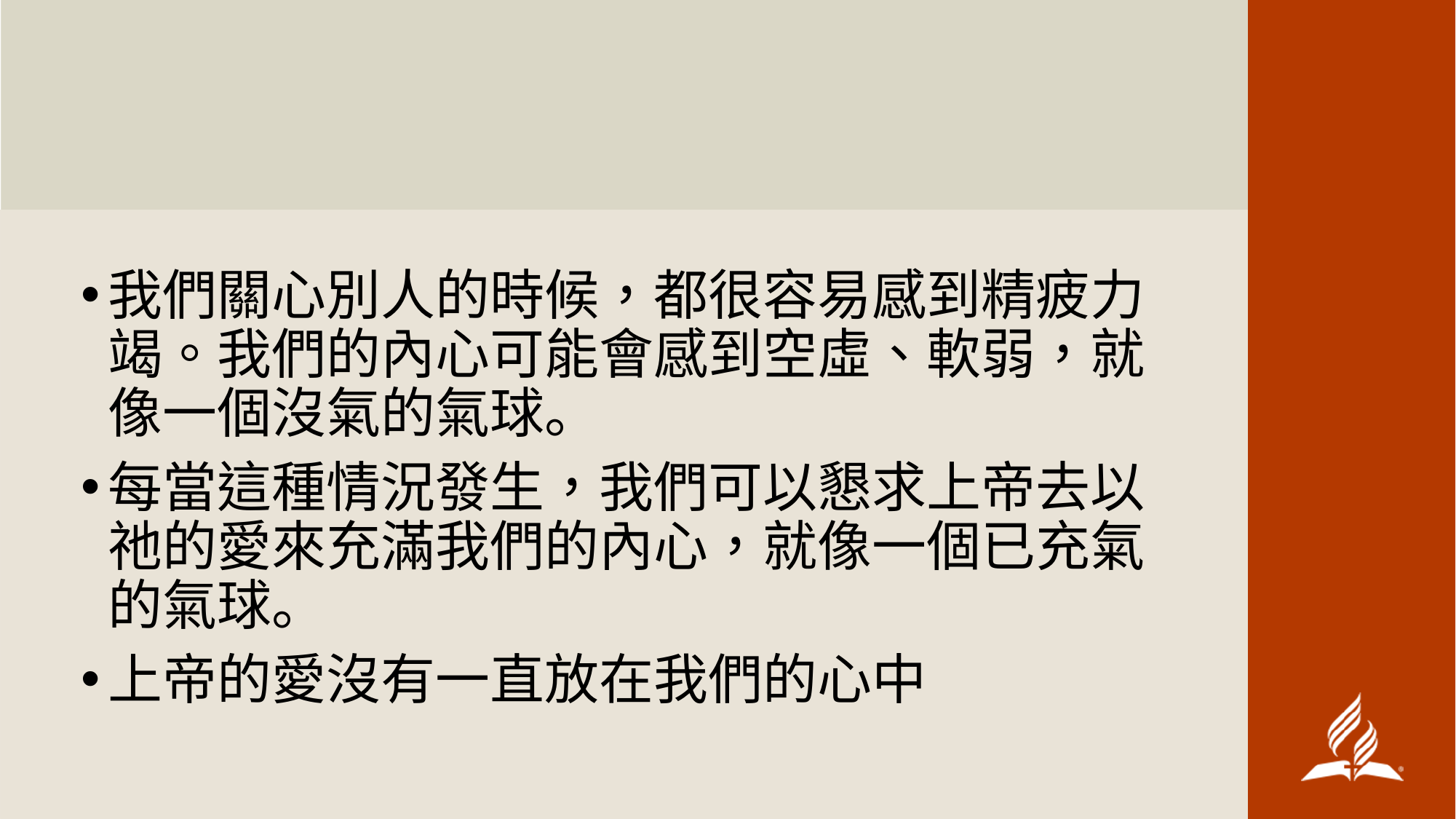

我們關心別人的時候，都很容易感到精疲力竭。我們的內心可能會感到空虛、軟弱，就像一個沒氣的氣球。
每當這種情況發生，我們可以懇求上帝去以祂的愛來充滿我們的內心，就像一個已充氣的氣球。
上帝的愛沒有一直放在我們的心中